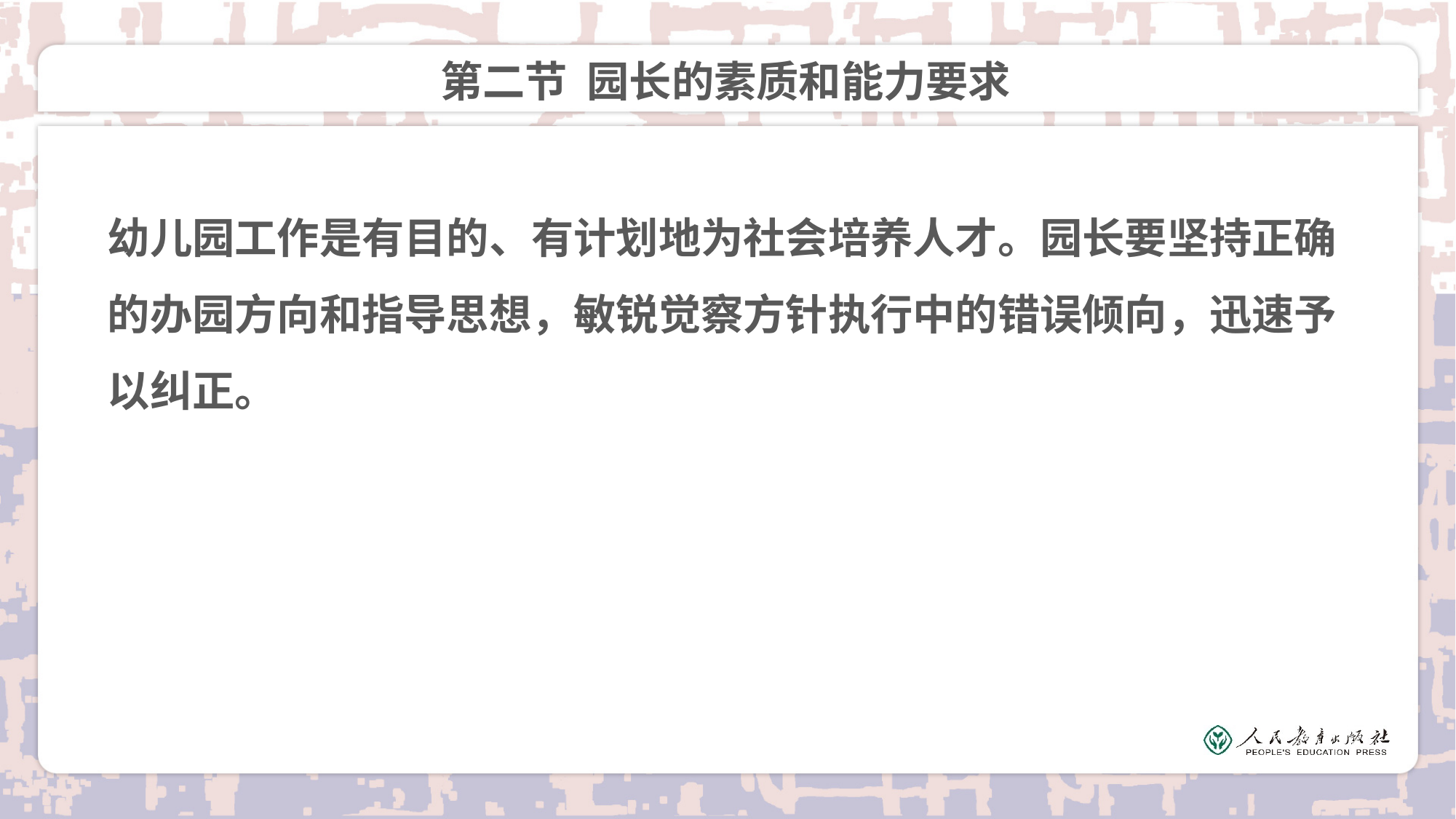

# 第二节  园长的素质和能力要求
幼儿园工作是有目的、有计划地为社会培养人才。园长要坚持正确的办园方向和指导思想，敏锐觉察方针执行中的错误倾向，迅速予以纠正。